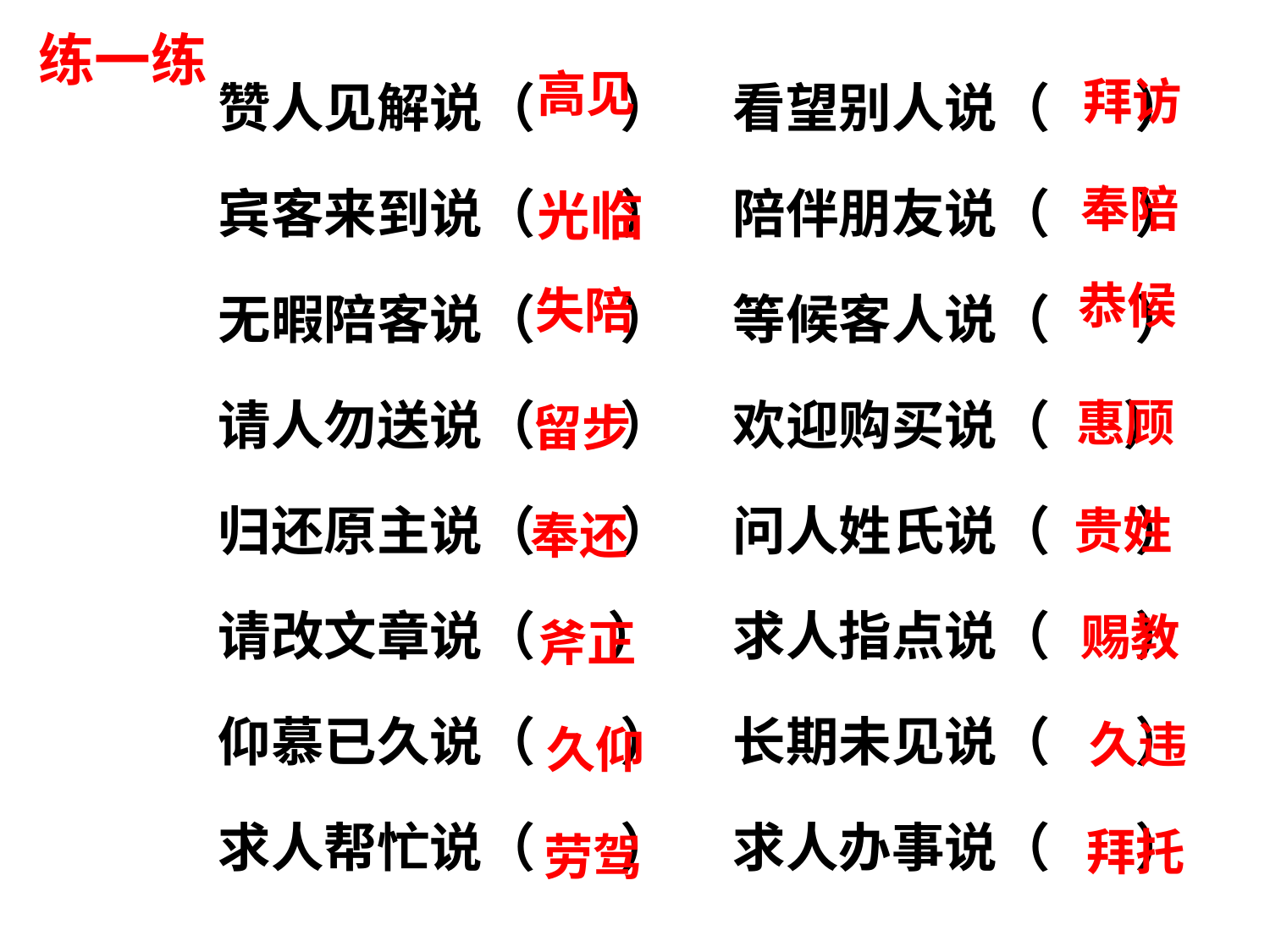

# 练一练
赞人见解说（       ）     看望别人说（       ）
宾客来到说（       ）     陪伴朋友说（       ）
无暇陪客说（       ）     等候客人说（       ）
请人勿送说（       ）     欢迎购买说（      ）
归还原主说（       ）     问人姓氏说（       ）
请改文章说（      ）      求人指点说（       ）
仰慕已久说（       ）     长期未见说（       ）
求人帮忙说（       ）     求人办事说（       ）
高见
拜访
奉陪
光临
恭候
失陪
惠顾
留步
贵姓
奉还
赐教
斧正
久违
久仰
拜托
劳驾